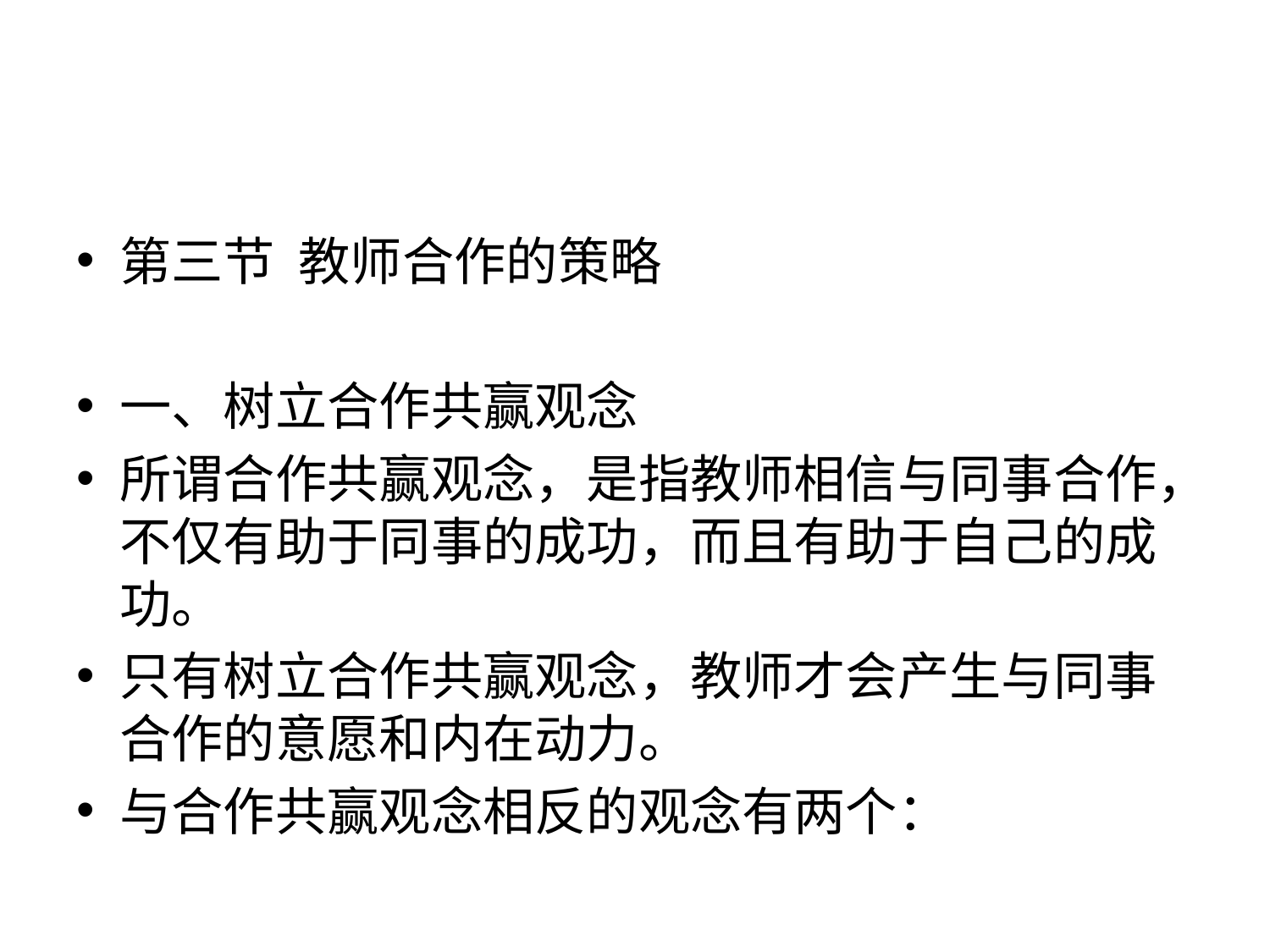

#
第三节  教师合作的策略

一、树立合作共赢观念
所谓合作共赢观念，是指教师相信与同事合作，不仅有助于同事的成功，而且有助于自己的成功。
只有树立合作共赢观念，教师才会产生与同事合作的意愿和内在动力。
与合作共赢观念相反的观念有两个：